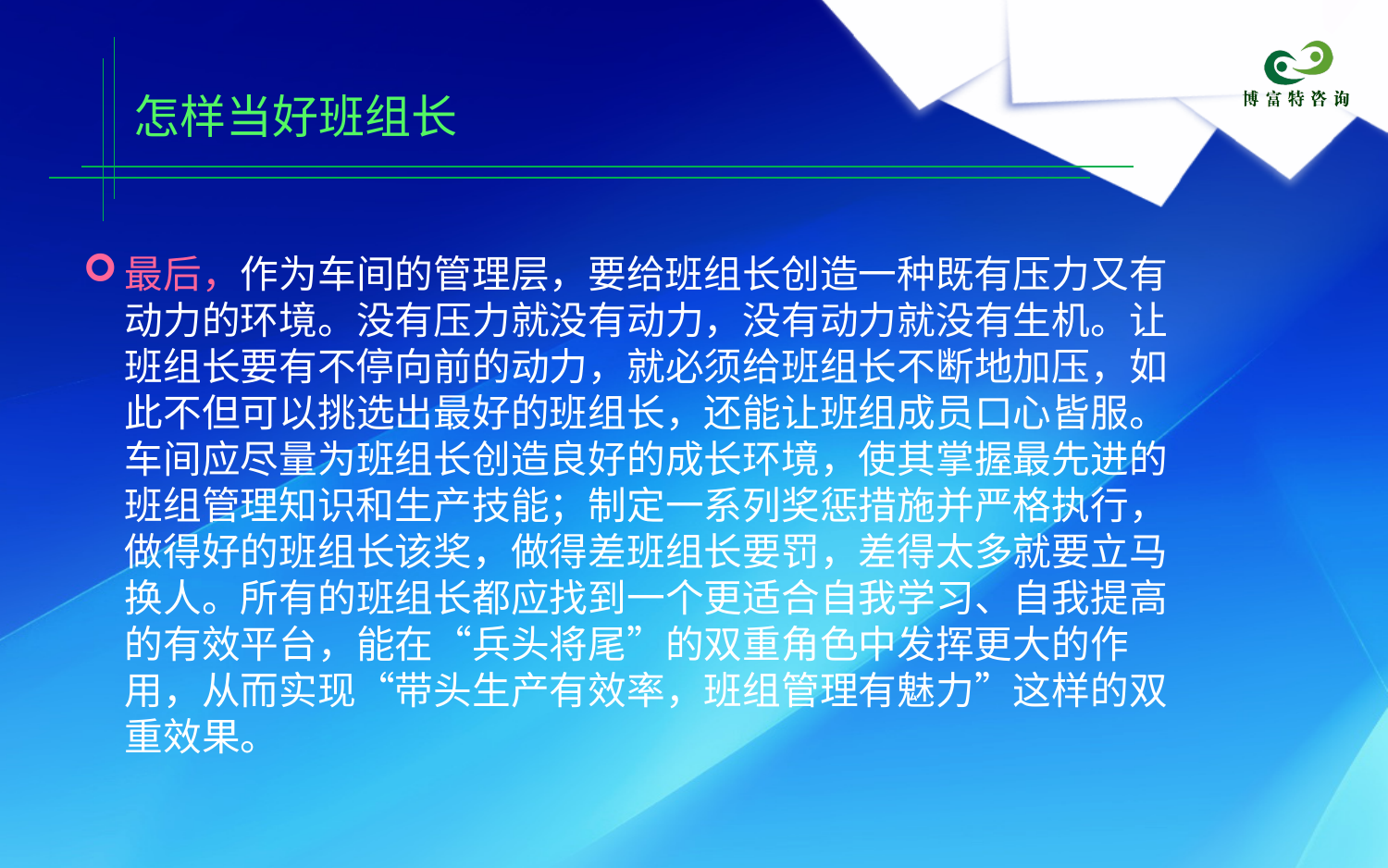

怎样当好班组长
最后，作为车间的管理层，要给班组长创造一种既有压力又有动力的环境。没有压力就没有动力，没有动力就没有生机。让班组长要有不停向前的动力，就必须给班组长不断地加压，如此不但可以挑选出最好的班组长，还能让班组成员口心皆服。车间应尽量为班组长创造良好的成长环境，使其掌握最先进的班组管理知识和生产技能；制定一系列奖惩措施并严格执行，做得好的班组长该奖，做得差班组长要罚，差得太多就要立马换人。所有的班组长都应找到一个更适合自我学习、自我提高的有效平台，能在“兵头将尾”的双重角色中发挥更大的作用，从而实现“带头生产有效率，班组管理有魅力”这样的双重效果。